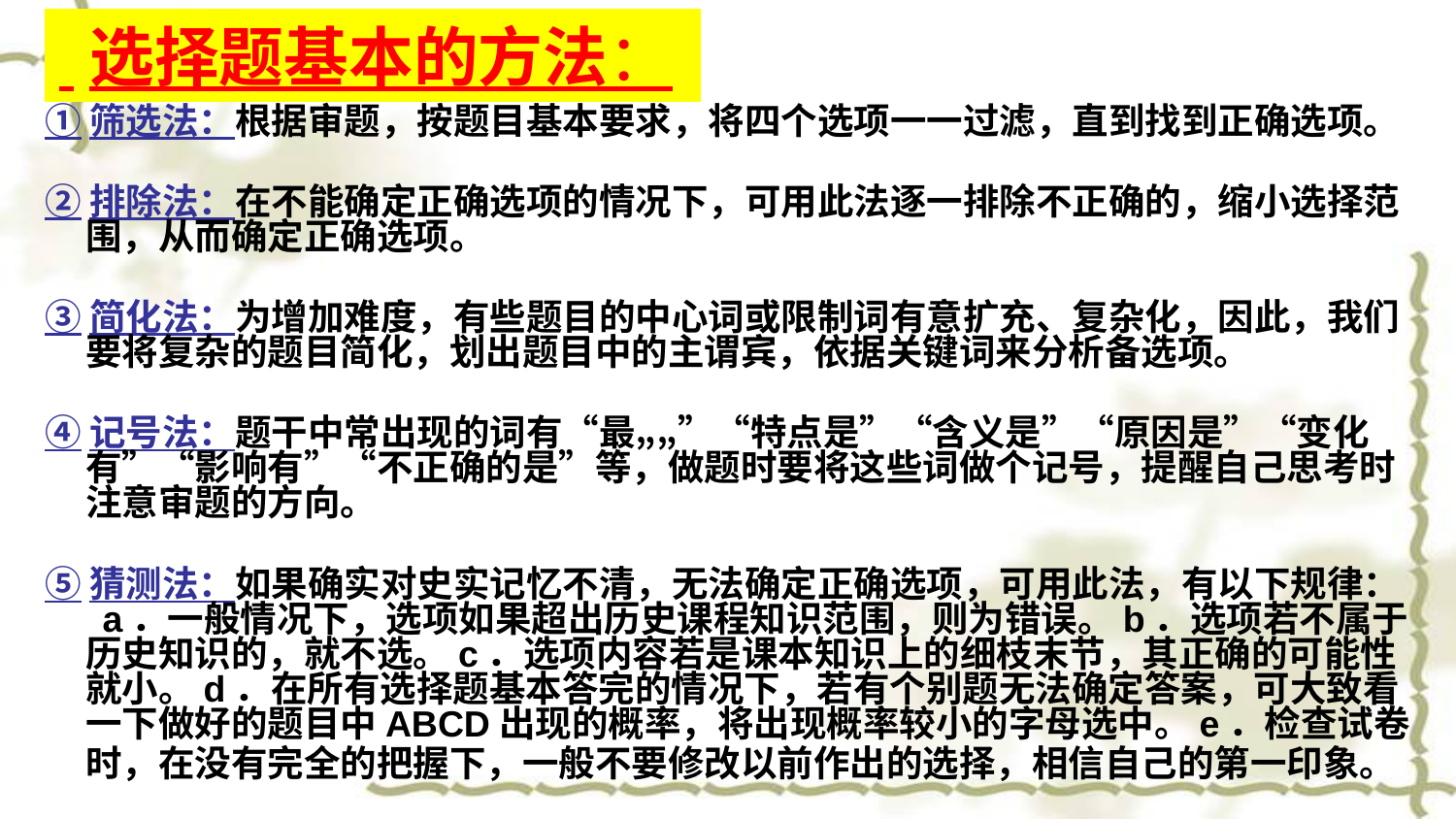

选择题基本的方法：
①筛选法：根据审题，按题目基本要求，将四个选项一一过滤，直到找到正确选项。

②排除法：在不能确定正确选项的情况下，可用此法逐一排除不正确的，缩小选择范围，从而确定正确选项。

③简化法：为增加难度，有些题目的中心词或限制词有意扩充、复杂化，因此，我们要将复杂的题目简化，划出题目中的主谓宾，依据关键词来分析备选项。

④记号法：题干中常出现的词有“最„„”“特点是”“含义是”“原因是”“变化有”“影响有”“不正确的是”等，做题时要将这些词做个记号，提醒自己思考时注意审题的方向。

⑤猜测法：如果确实对史实记忆不清，无法确定正确选项，可用此法，有以下规律：   a．一般情况下，选项如果超出历史课程知识范围，则为错误。b．选项若不属于历史知识的，就不选。c．选项内容若是课本知识上的细枝末节，其正确的可能性就小。d．在所有选择题基本答完的情况下，若有个别题无法确定答案，可大致看一下做好的题目中ABCD出现的概率，将出现概率较小的字母选中。e．检查试卷时，在没有完全的把握下，一般不要修改以前作出的选择，相信自己的第一印象。